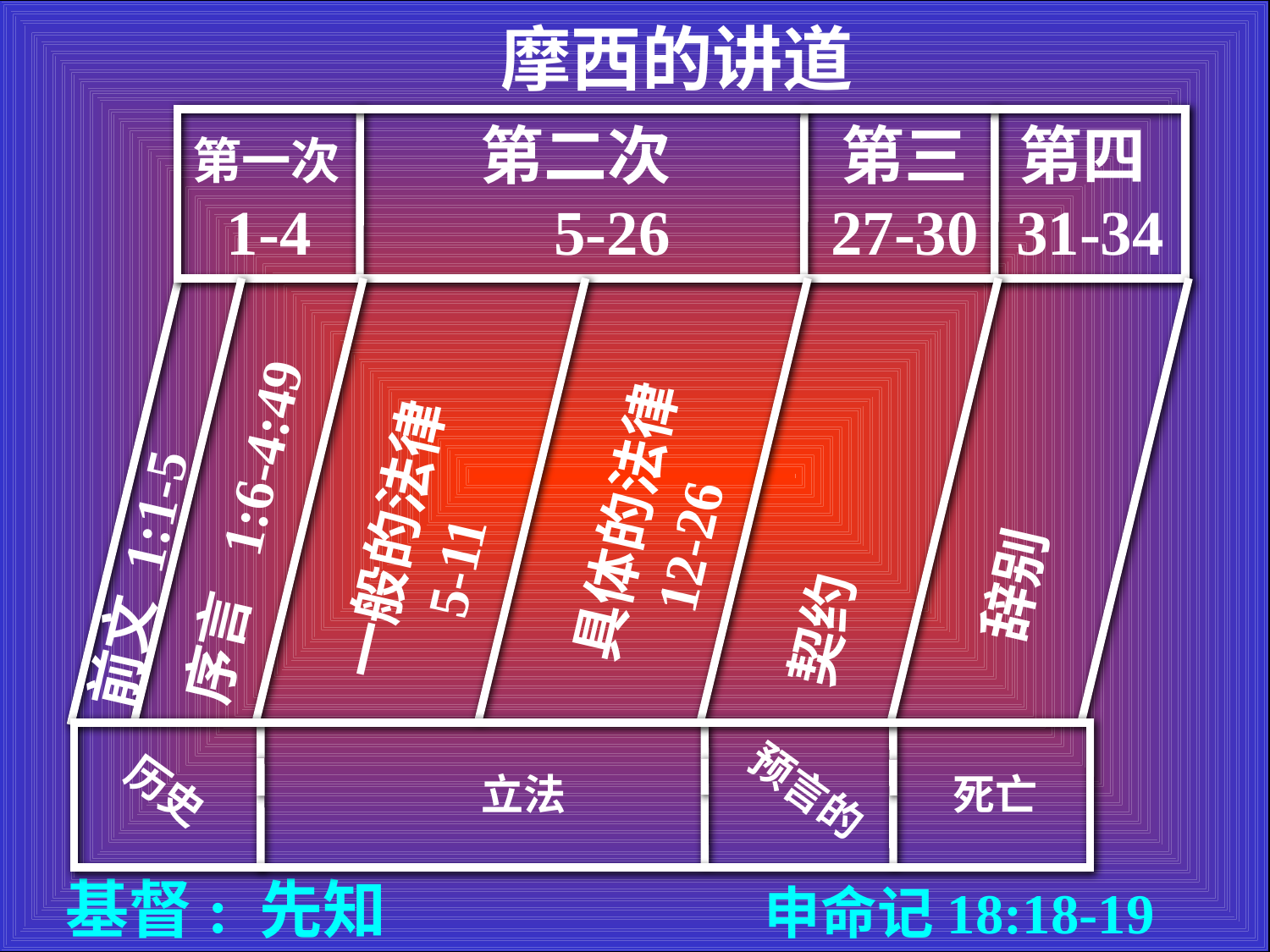

摩西的讲道

 第一次   1-4
第二次     5-26
第三 27-30
第四  31-34

序言  1:6-4:49
前文 1:1-5
具体的法律          12-26
一般的法律            5-11
 辞别
契约

历史
预言的
立法
死亡
基督: 先知
申命记18:18-19